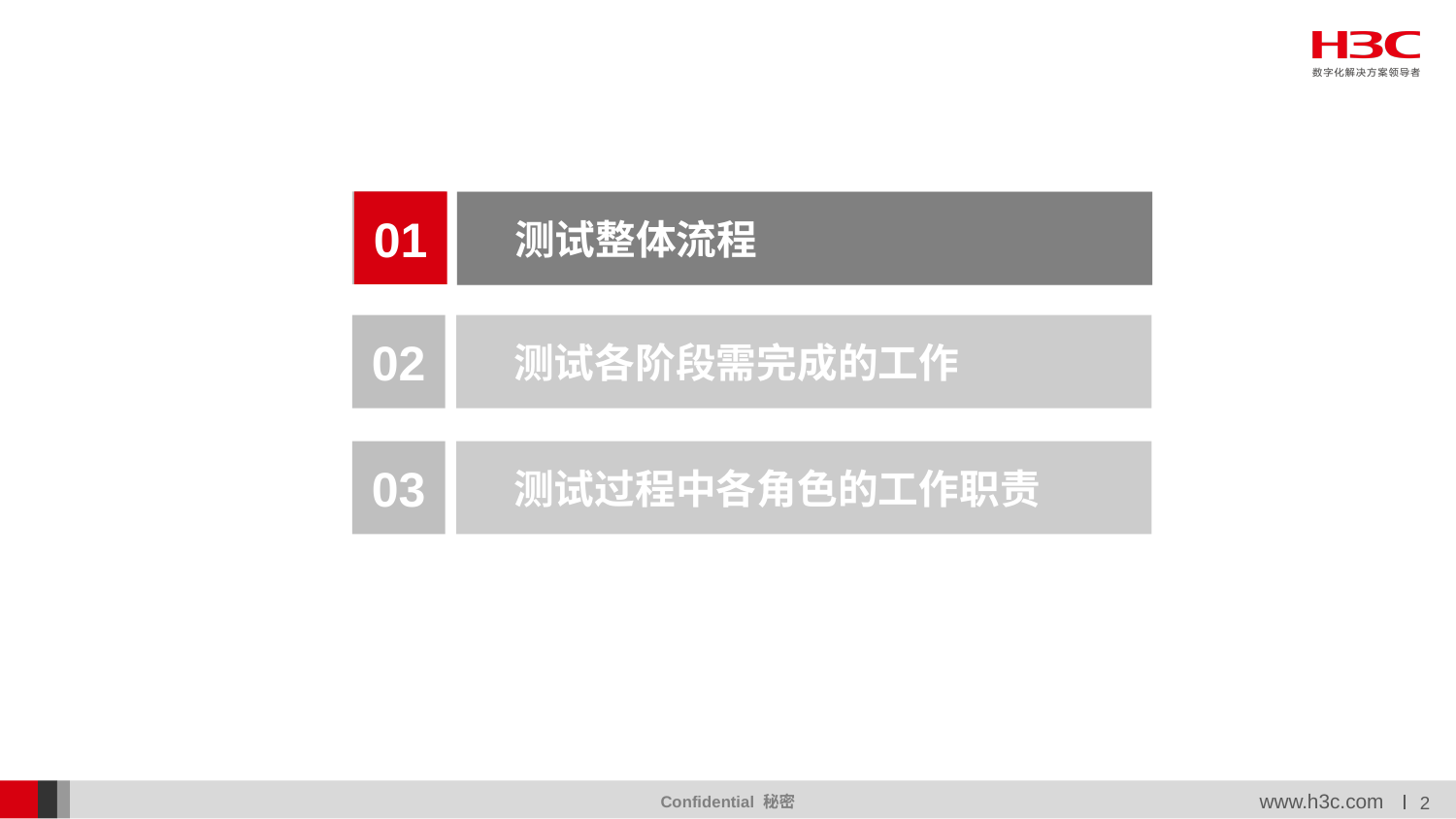

01
01
测试整体流程
测试整体流程
02
测试各阶段需完成的工作
03
测试过程中各角色的工作职责